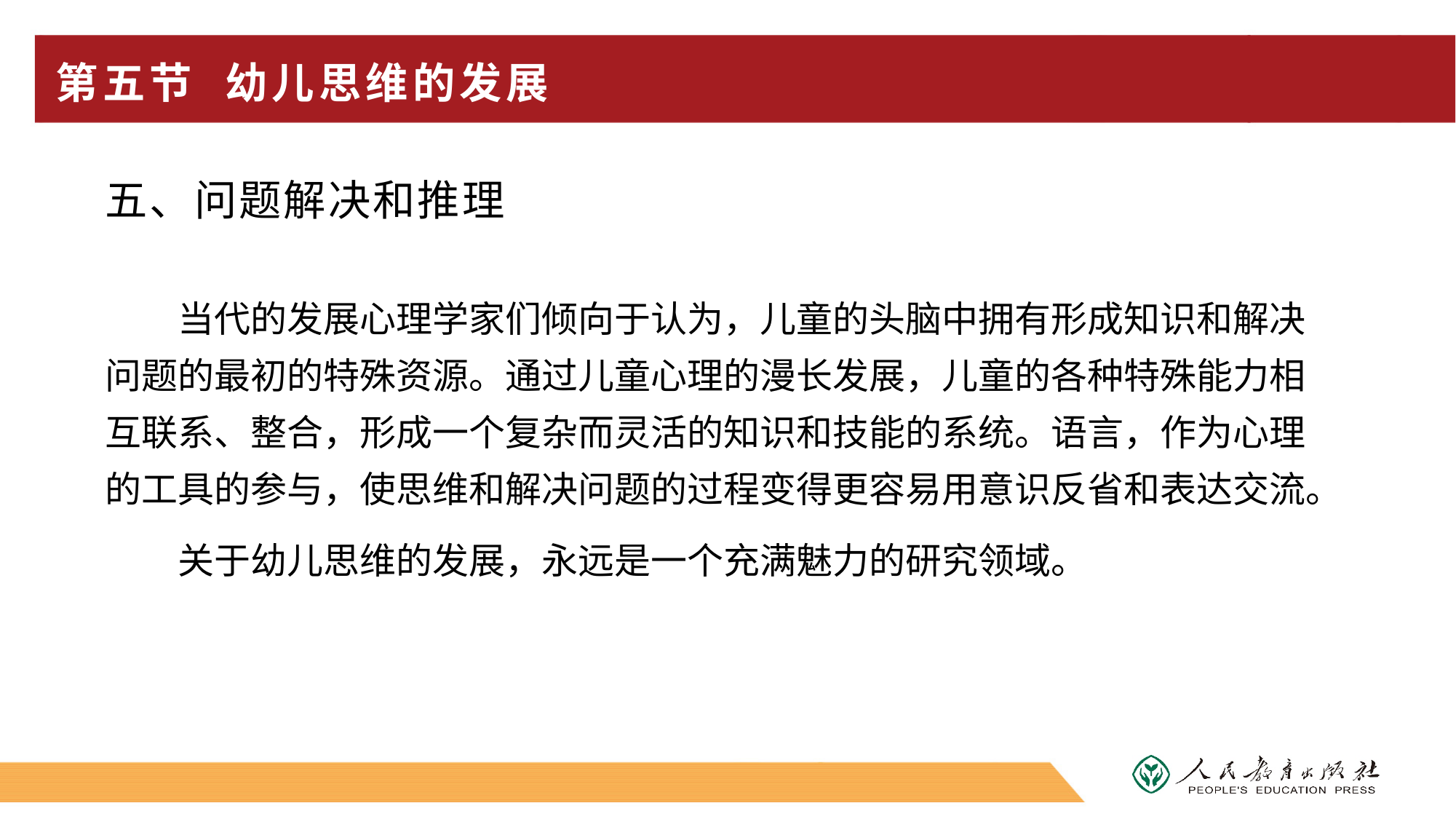

# 第五节  幼儿思维的发展
五、问题解决和推理
当代的发展心理学家们倾向于认为，儿童的头脑中拥有形成知识和解决问题的最初的特殊资源。通过儿童心理的漫长发展，儿童的各种特殊能力相互联系、整合，形成一个复杂而灵活的知识和技能的系统。语言，作为心理的工具的参与，使思维和解决问题的过程变得更容易用意识反省和表达交流。
关于幼儿思维的发展，永远是一个充满魅力的研究领域。